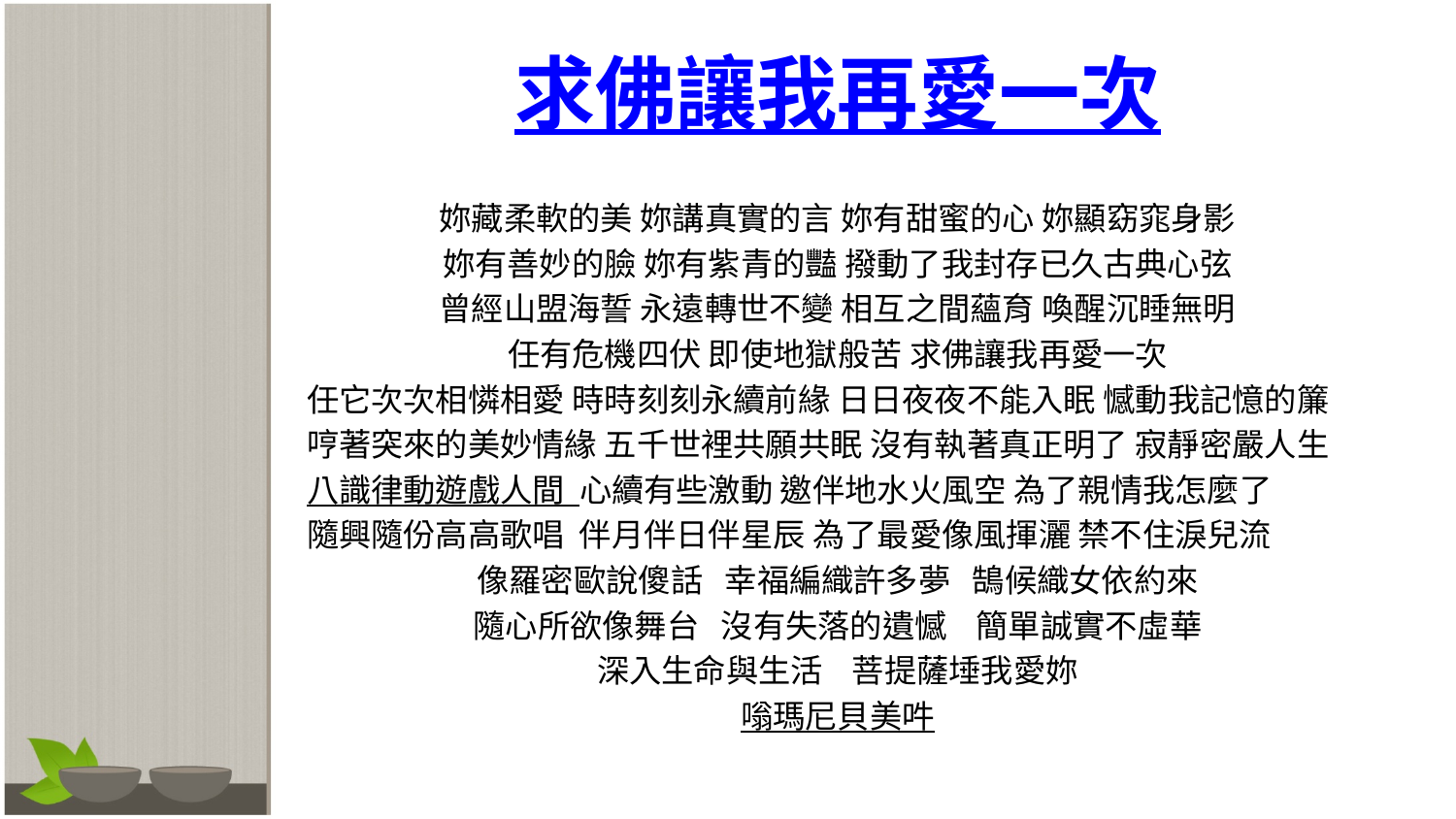

# 求佛讓我再愛一次
妳藏柔軟的美 妳講真實的言 妳有甜蜜的心 妳顯窈窕身影
妳有善妙的臉 妳有紫青的豔 撥動了我封存已久古典心弦
曾經山盟海誓 永遠轉世不變 相互之間蘊育 喚醒沉睡無明
任有危機四伏 即使地獄般苦 求佛讓我再愛一次
任它次次相憐相愛 時時刻刻永續前緣 日日夜夜不能入眠 憾動我記憶的簾
哼著突來的美妙情緣 五千世裡共願共眠 沒有執著真正明了 寂靜密嚴人生
八識律動遊戲人間  心續有些激動 邀伴地水火風空 為了親情我怎麼了
隨興隨份高高歌唱  伴月伴日伴星辰 為了最愛像風揮灑 禁不住淚兒流
像羅密歐說傻話   幸福編織許多夢   鵠候織女依約來
隨心所欲像舞台   沒有失落的遺憾    簡單誠實不虛華
深入生命與生活    菩提薩埵我愛妳
嗡瑪尼貝美吽